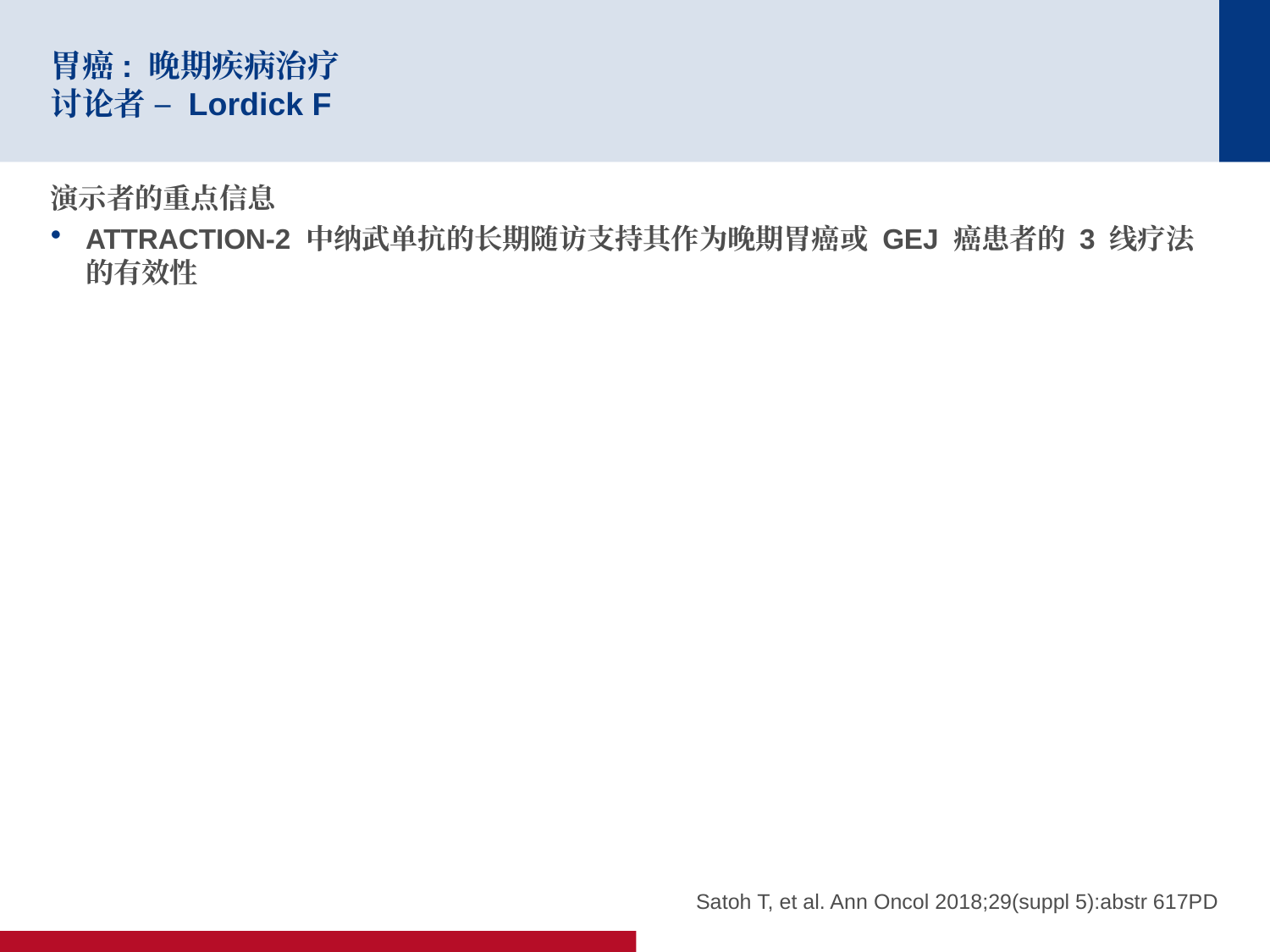

# 胃癌: 晚期疾病治疗 讨论者 – Lordick F
演示者的重点信息
ATTRACTION-2 中纳武单抗的长期随访支持其作为晚期胃癌或 GEJ 癌患者的 3 线疗法的有效性
Satoh T, et al. Ann Oncol 2018;29(suppl 5):abstr 617PD